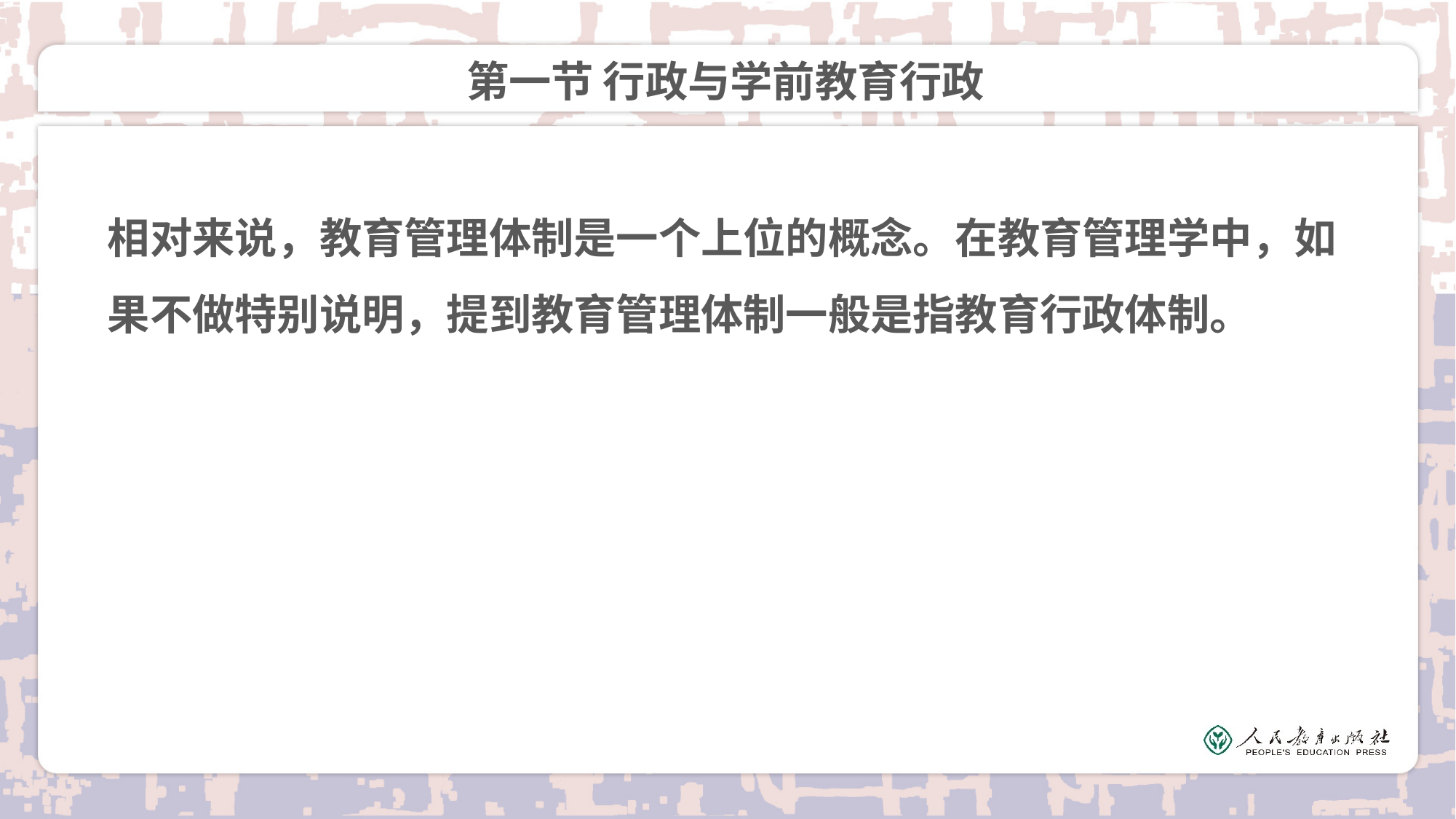

# 第一节 行政与学前教育行政
相对来说，教育管理体制是一个上位的概念。在教育管理学中，如果不做特别说明，提到教育管理体制一般是指教育行政体制。